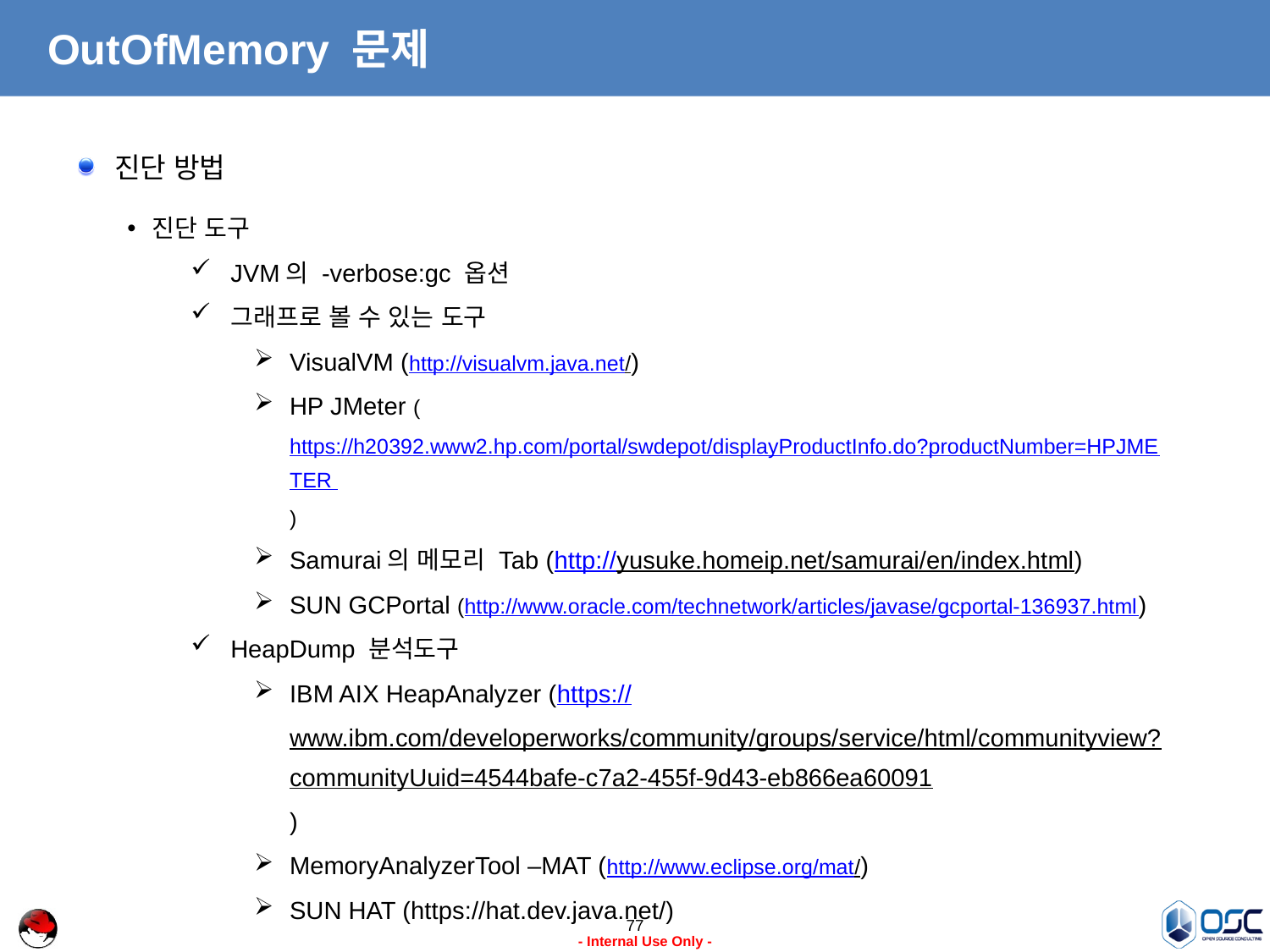

# OutOfMemory 문제
진단 방법
진단 도구
JVM의 -verbose:gc 옵션
그래프로 볼 수 있는 도구
VisualVM (http://visualvm.java.net/)
HP JMeter (https://h20392.www2.hp.com/portal/swdepot/displayProductInfo.do?productNumber=HPJMETER )
Samurai의 메모리 Tab (http://yusuke.homeip.net/samurai/en/index.html)
SUN GCPortal (http://www.oracle.com/technetwork/articles/javase/gcportal-136937.html)
HeapDump 분석도구
IBM AIX HeapAnalyzer (https://www.ibm.com/developerworks/community/groups/service/html/communityview?communityUuid=4544bafe-c7a2-455f-9d43-eb866ea60091)
MemoryAnalyzerTool –MAT (http://www.eclipse.org/mat/)
SUN HAT (https://hat.dev.java.net/)